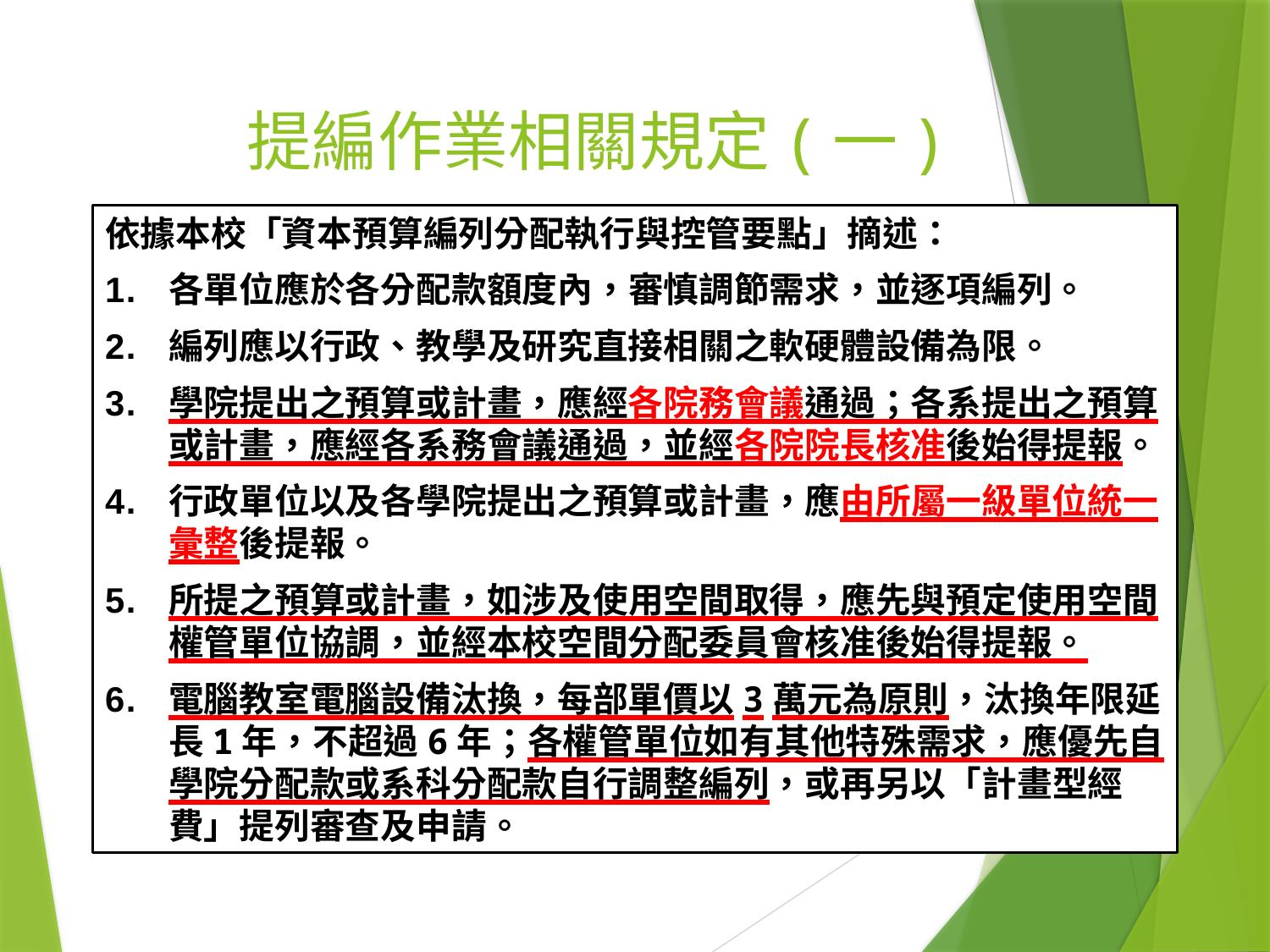

# 提編作業相關規定(一)
依據本校「資本預算編列分配執行與控管要點」摘述：
各單位應於各分配款額度內，審慎調節需求，並逐項編列。
編列應以行政、教學及研究直接相關之軟硬體設備為限。
學院提出之預算或計畫，應經各院務會議通過；各系提出之預算或計畫，應經各系務會議通過，並經各院院長核准後始得提報。
行政單位以及各學院提出之預算或計畫，應由所屬一級單位統一彙整後提報。
所提之預算或計畫，如涉及使用空間取得，應先與預定使用空間權管單位協調，並經本校空間分配委員會核准後始得提報。
電腦教室電腦設備汰換，每部單價以3萬元為原則，汰換年限延長1年，不超過6年；各權管單位如有其他特殊需求，應優先自學院分配款或系科分配款自行調整編列，或再另以「計畫型經費」提列審查及申請。